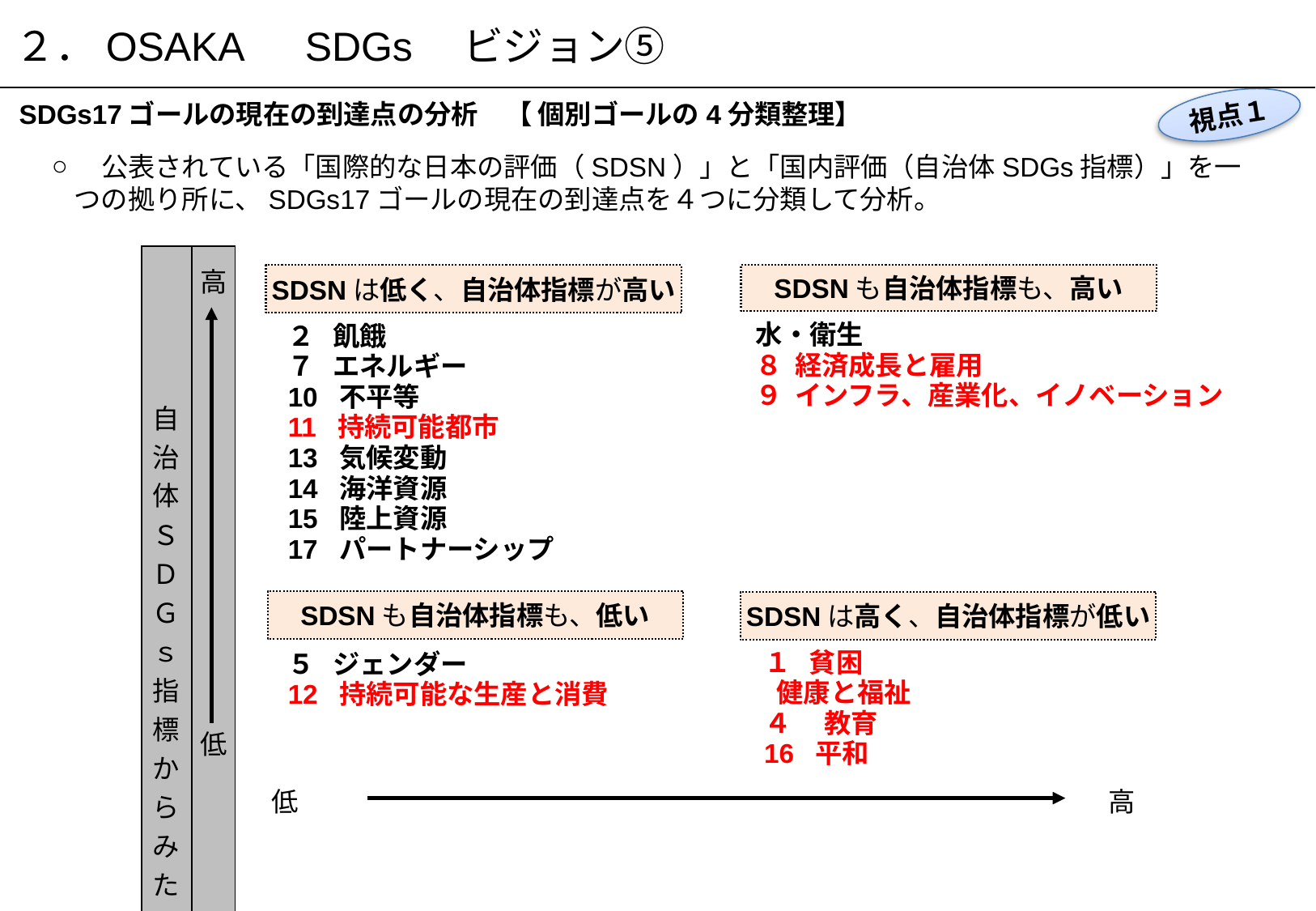

２．OSAKA　SDGs　ビジョン⑤

SDGs17ゴールの現在の到達点の分析　【 個別ゴールの4分類整理】
視点１
　公表されている「国際的な日本の評価（SDSN）」と「国内評価（自治体SDGs指標）」を一つの拠り所に、SDGs17ゴールの現在の到達点を４つに分類して分析。
| 自治体ＳＤＧｓ指標からみた大阪の評価 |  |  |  |  |  |
| --- | --- | --- | --- | --- | --- |
|  |  |  |  |  |  |
|  |  |  |  |  |  |
|  |  |  |  |  |  |
|  |  |  |  |  |  |
|  |  | 「国際的な日本の評価（SDSN）」からみた日本の評価 |  |  |  |
高
SDSNも自治体指標も、高い
SDSNは低く、自治体指標が高い
水・衛生
８  経済成長と雇用
９  インフラ、産業化、イノベーション
２   飢餓
７   エネルギー
10  不平等
11  持続可能都市
13  気候変動
14  海洋資源
15  陸上資源
17  パートナーシップ
SDSNも自治体指標も、低い
SDSNは高く、自治体指標が低い
１   貧困
 健康と福祉
４　 教育
16  平和
５   ジェンダー
12  持続可能な生産と消費
低
低
高